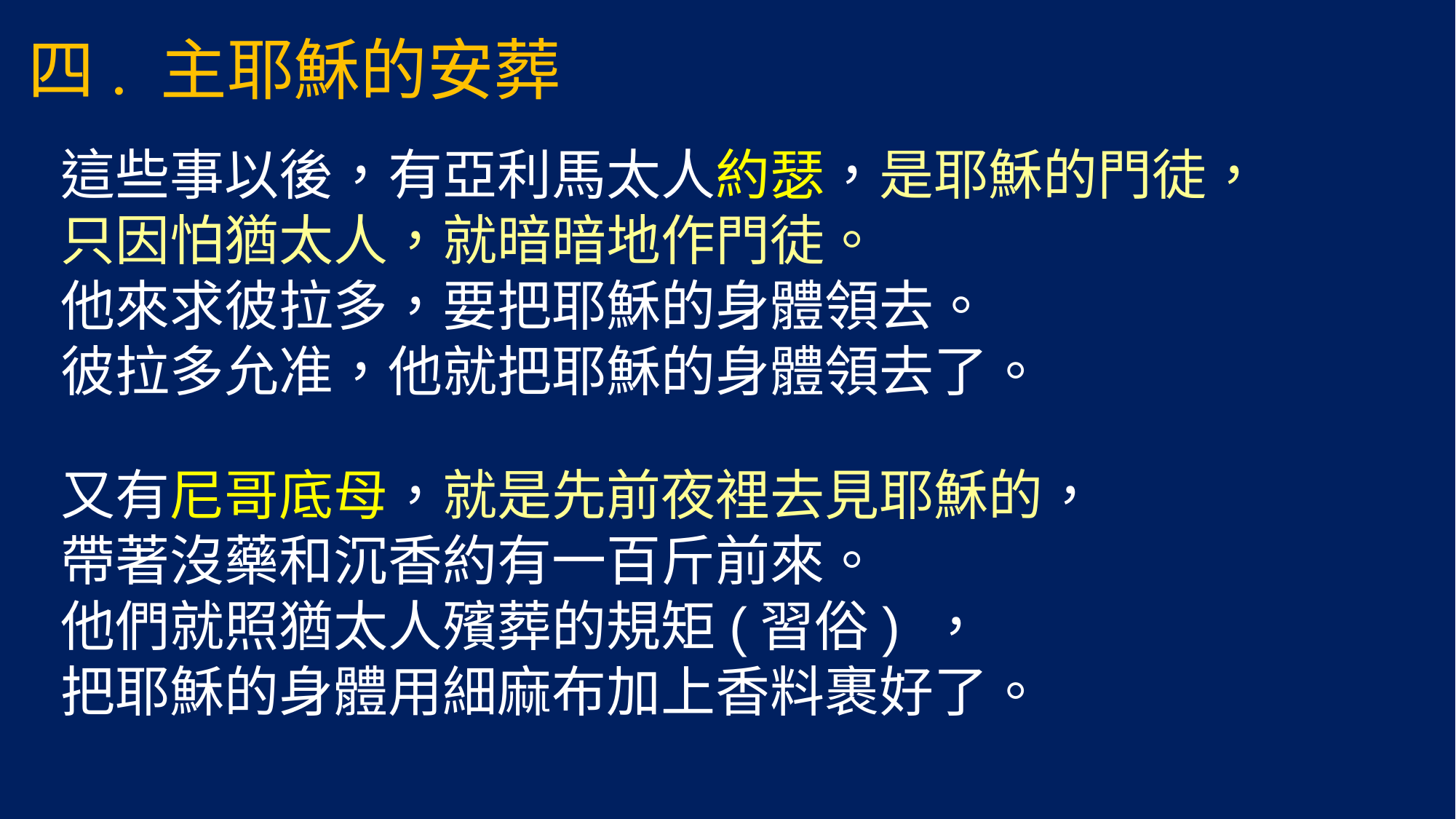

# 四. 主耶穌的安葬
這些事以後，有亞利馬太人約瑟，是耶穌的門徒，
只因怕猶太人，就暗暗地作門徒。
他來求彼拉多，要把耶穌的身體領去。
彼拉多允准，他就把耶穌的身體領去了。

又有尼哥底母，就是先前夜裡去見耶穌的，
帶著沒藥和沉香約有一百斤前來。
他們就照猶太人殯葬的規矩(習俗) ，
把耶穌的身體用細麻布加上香料裹好了。